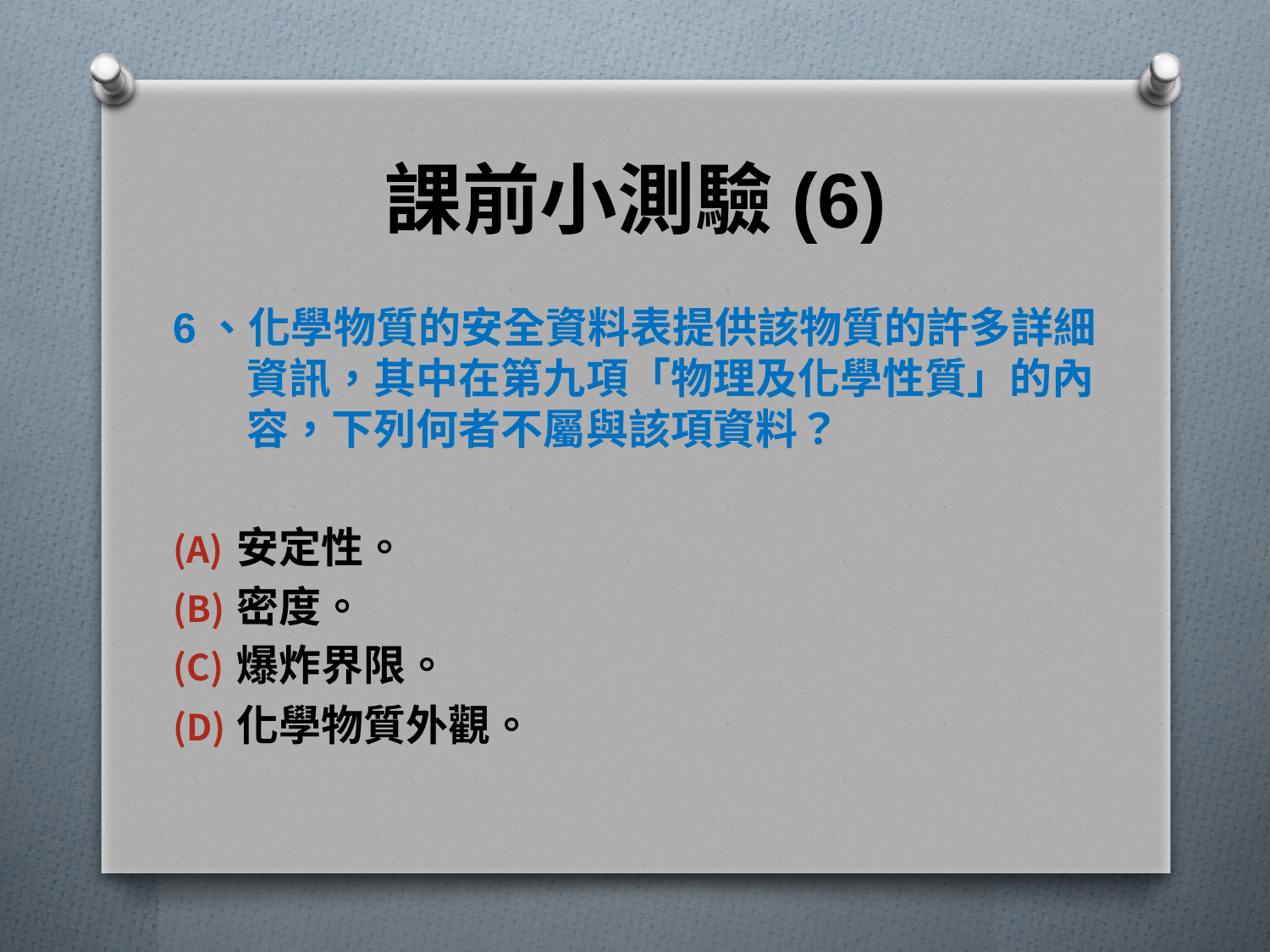

# 課前小測驗(6)
6、化學物質的安全資料表提供該物質的許多詳細資訊，其中在第九項「物理及化學性質」的內容，下列何者不屬與該項資料？

安定性。
密度。
爆炸界限。
化學物質外觀。